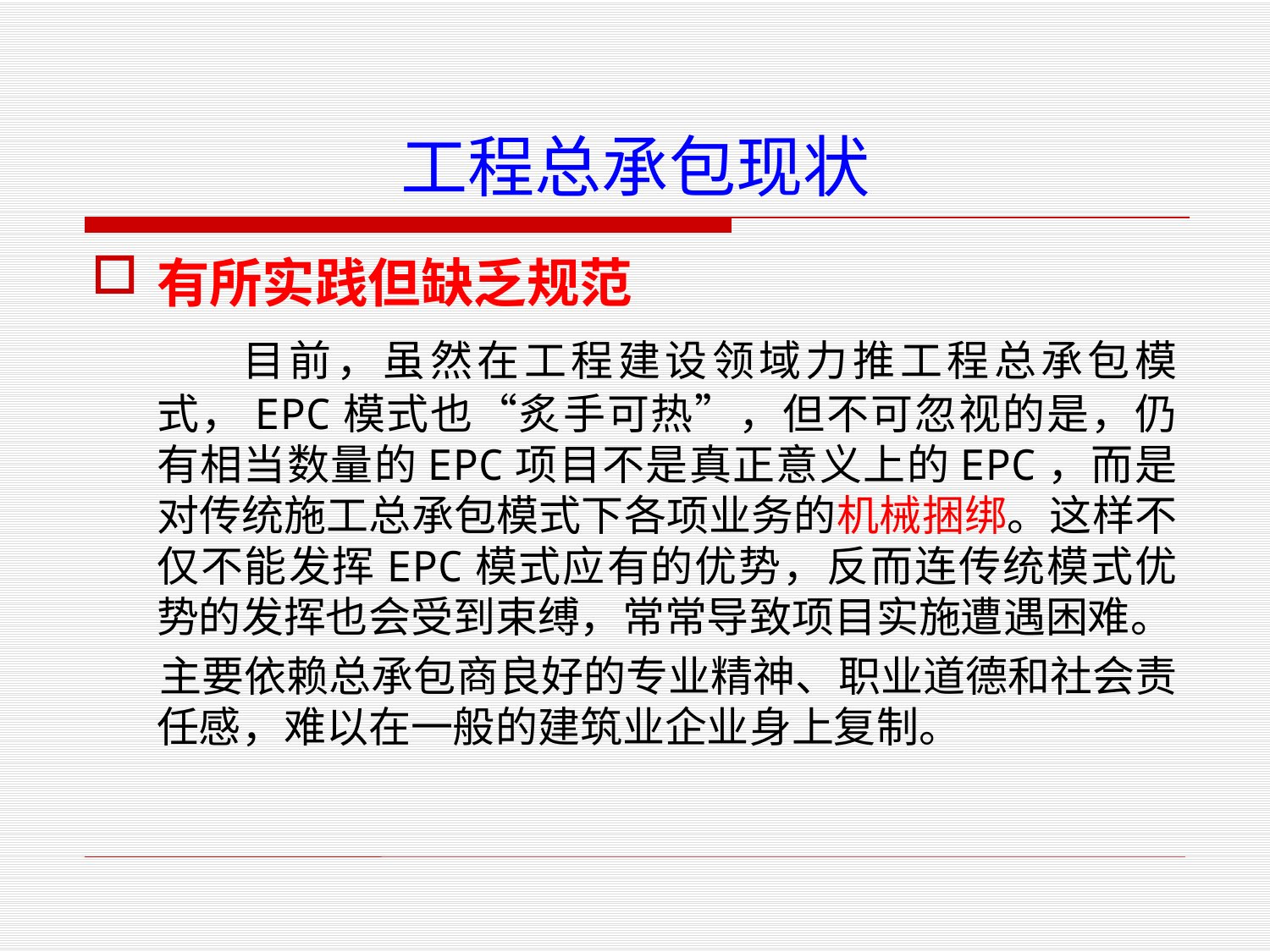

# 工程总承包现状
有所实践但缺乏规范
        目前，虽然在工程建设领域力推工程总承包模式，EPC模式也“炙手可热”，但不可忽视的是，仍有相当数量的EPC项目不是真正意义上的EPC，而是对传统施工总承包模式下各项业务的机械捆绑。这样不仅不能发挥EPC模式应有的优势，反而连传统模式优势的发挥也会受到束缚，常常导致项目实施遭遇困难。
      主要依赖总承包商良好的专业精神、职业道德和社会责任感，难以在一般的建筑业企业身上复制。